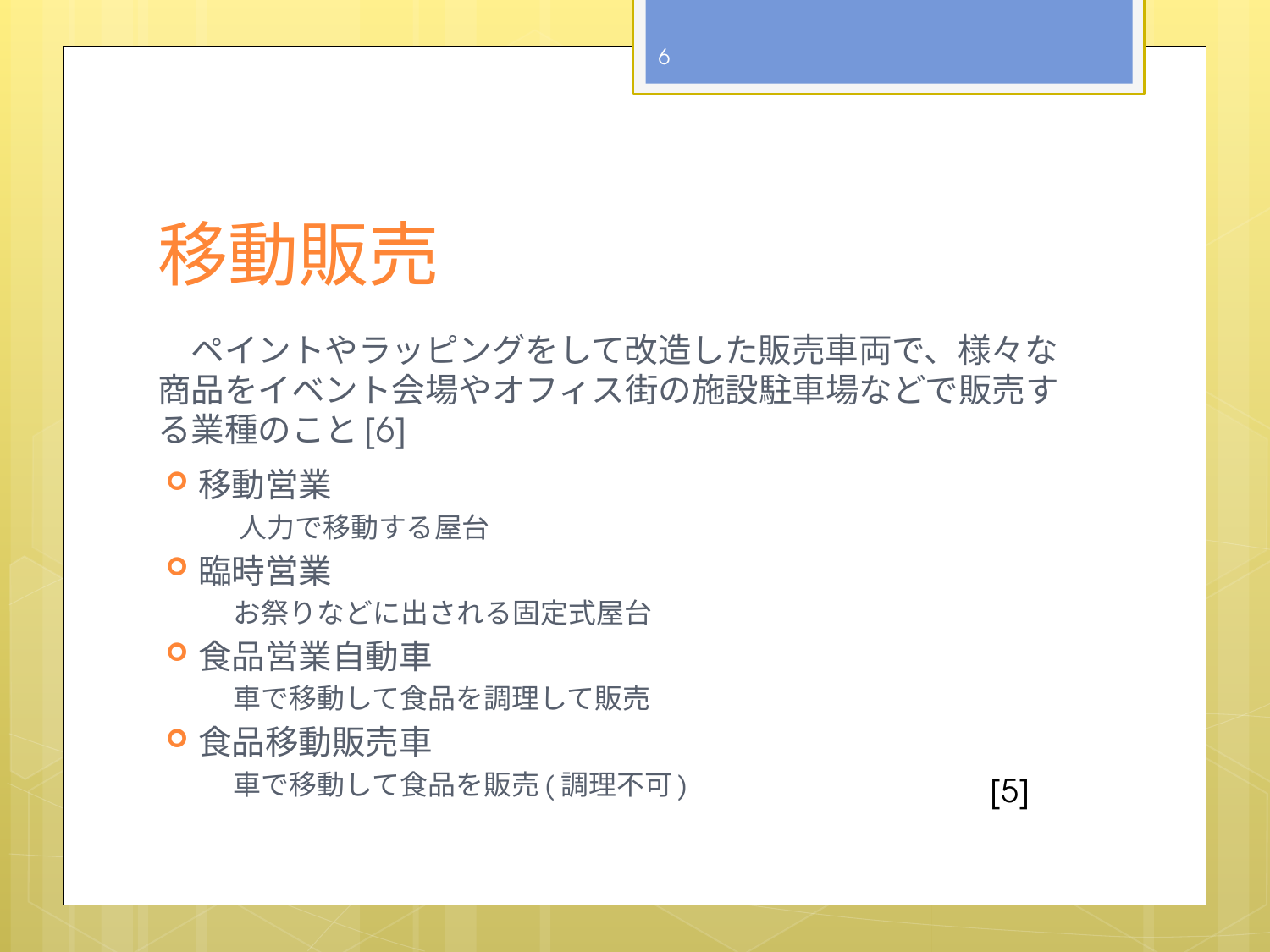

6
# 移動販売
　ペイントやラッピングをして改造した販売車両で、様々な商品をイベント会場やオフィス街の施設駐車場などで販売する業種のこと[6]
移動営業
人力で移動する屋台
臨時営業
お祭りなどに出される固定式屋台
食品営業自動車
車で移動して食品を調理して販売
食品移動販売車
車で移動して食品を販売(調理不可)
[5]